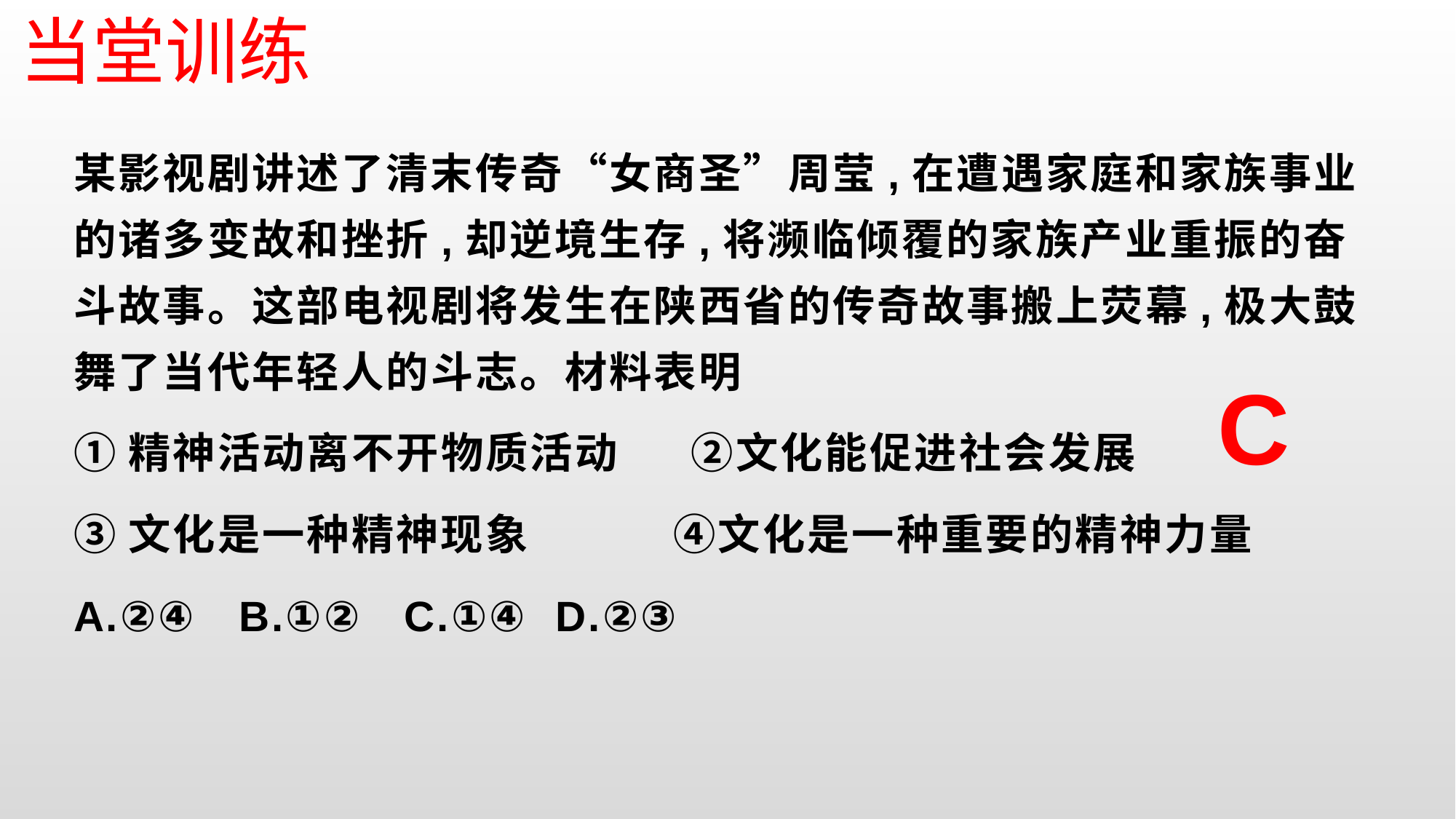

当堂训练
某影视剧讲述了清末传奇“女商圣”周莹,在遭遇家庭和家族事业的诸多变故和挫折,却逆境生存,将濒临倾覆的家族产业重振的奋斗故事。这部电视剧将发生在陕西省的传奇故事搬上荧幕,极大鼓舞了当代年轻人的斗志。材料表明
①精神活动离不开物质活动      ②文化能促进社会发展
③文化是一种精神现象            ④文化是一种重要的精神力量
A.②④   B.①②   C.①④  D.②③
C